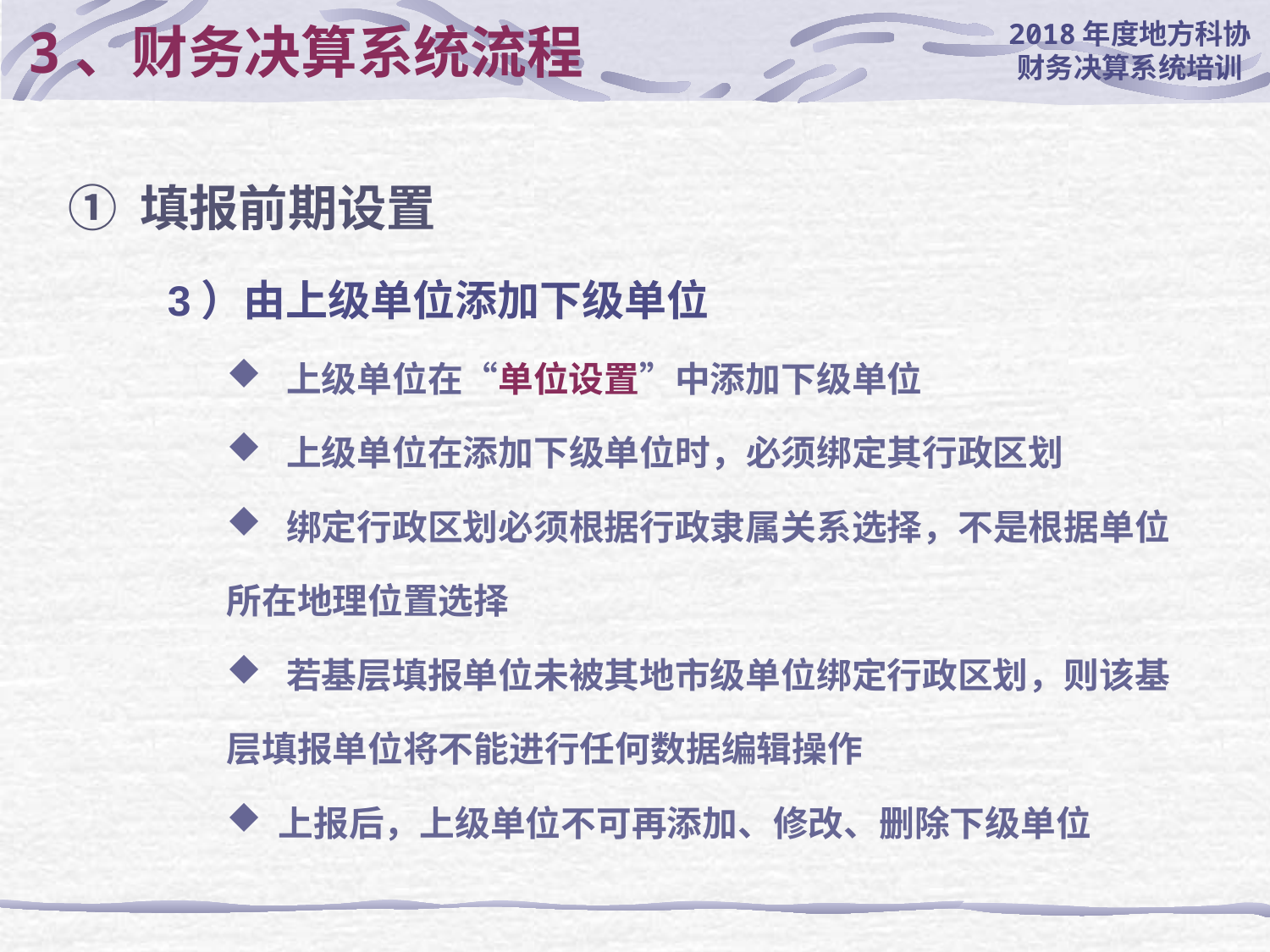

# 3、财务决算系统流程
① 填报前期设置
3）由上级单位添加下级单位
  上级单位在“单位设置”中添加下级单位
  上级单位在添加下级单位时，必须绑定其行政区划
  绑定行政区划必须根据行政隶属关系选择，不是根据单位所在地理位置选择
  若基层填报单位未被其地市级单位绑定行政区划，则该基层填报单位将不能进行任何数据编辑操作
 上报后，上级单位不可再添加、修改、删除下级单位